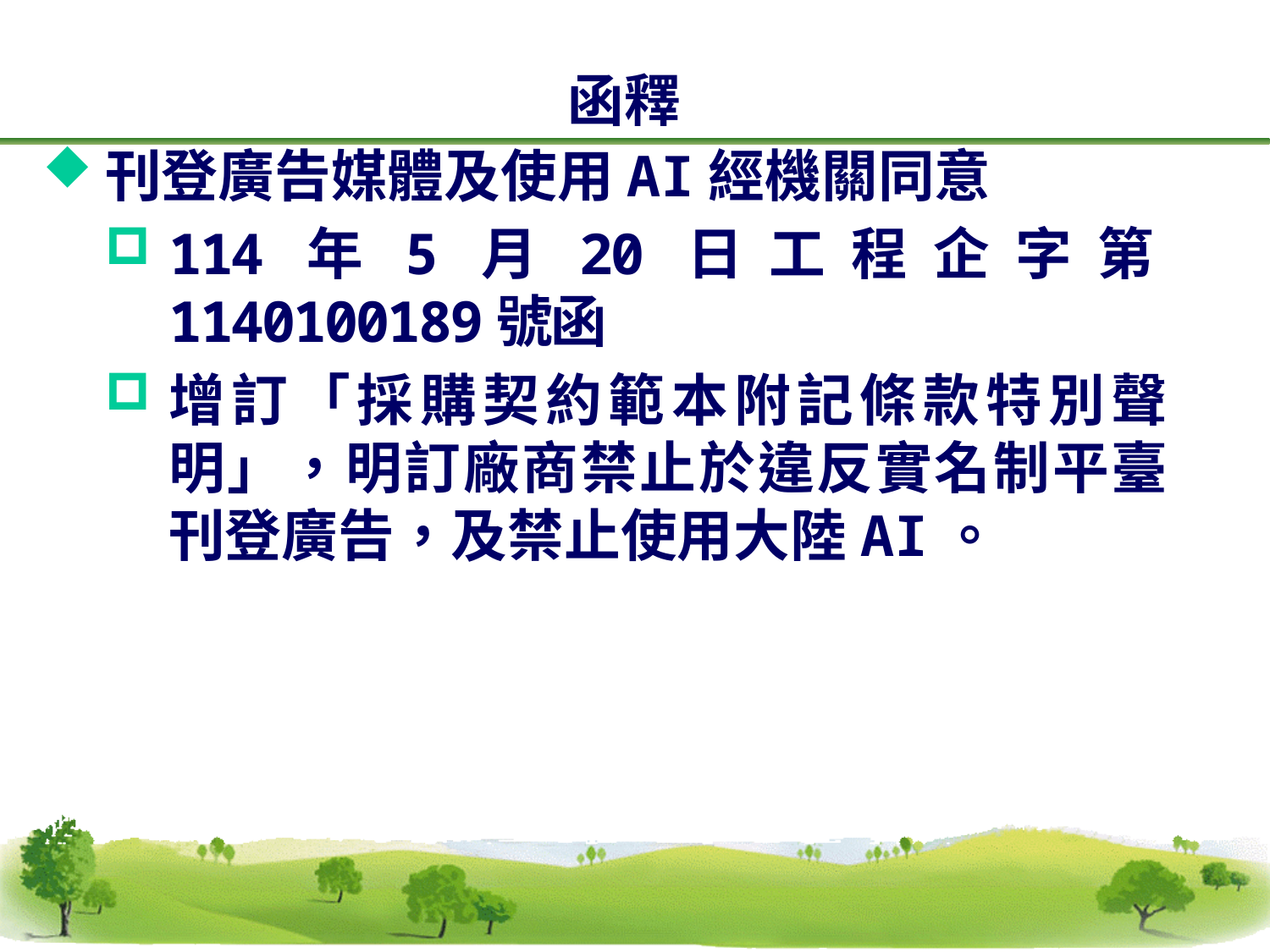

函釋
刊登廣告媒體及使用AI經機關同意
114年5月20日工程企字第1140100189號函
增訂「採購契約範本附記條款特別聲明」，明訂廠商禁止於違反實名制平臺刊登廣告，及禁止使用大陸AI。